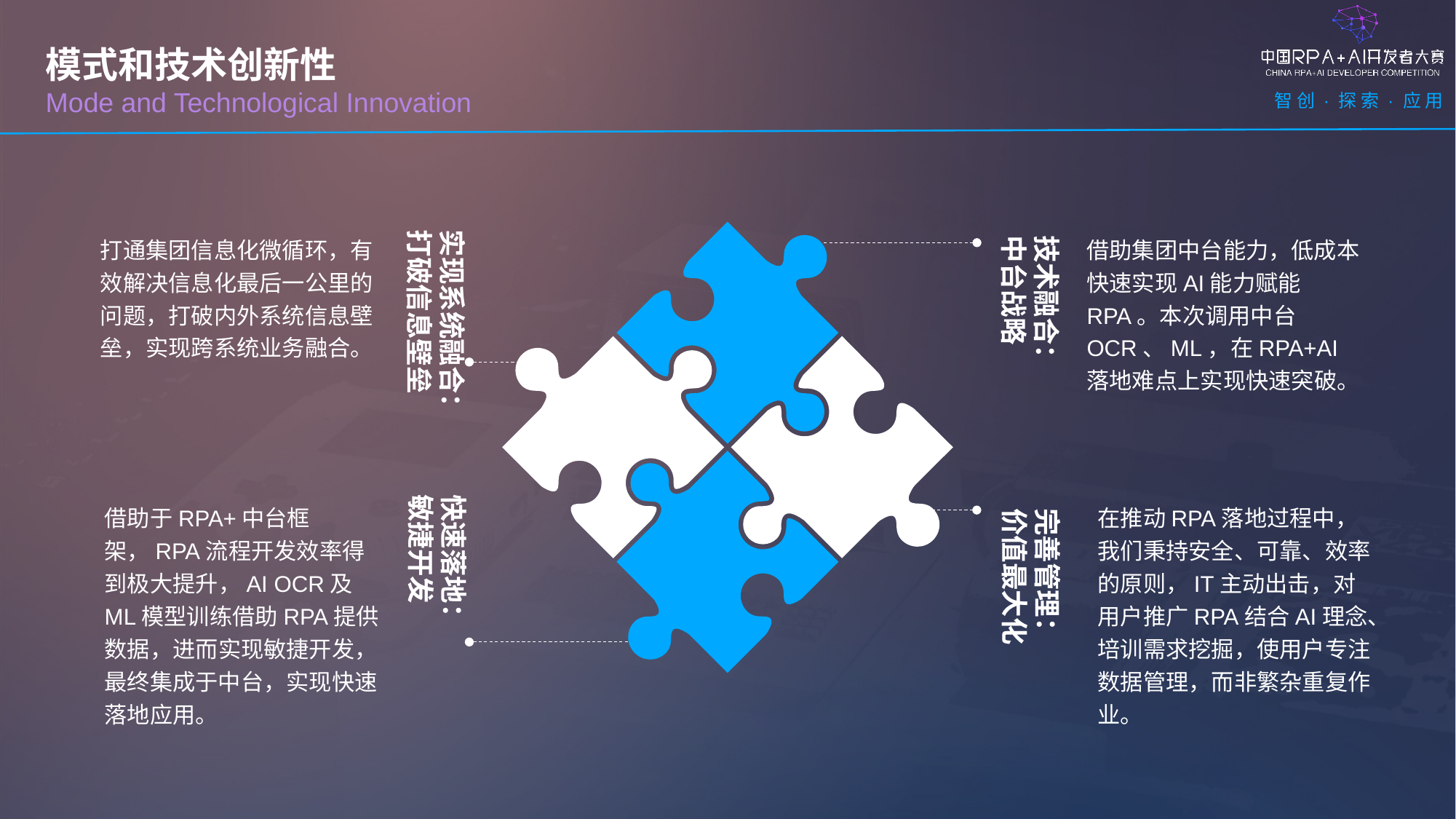

模式和技术创新性
Mode and Technological Innovation
实现系统融合：
打破信息壁垒
打通集团信息化微循环，有效解决信息化最后一公里的问题，打破内外系统信息壁垒，实现跨系统业务融合。
技术融合：中台战略
借助集团中台能力，低成本快速实现AI能力赋能RPA。本次调用中台OCR、ML，在RPA+AI落地难点上实现快速突破。

快速落地：
敏捷开发
借助于RPA+中台框架，RPA流程开发效率得到极大提升，AI OCR及ML模型训练借助RPA提供数据，进而实现敏捷开发，最终集成于中台，实现快速落地应用。
在推动RPA落地过程中，我们秉持安全、可靠、效率的原则，IT主动出击，对用户推广RPA结合AI理念、培训需求挖掘，使用户专注数据管理，而非繁杂重复作业。
完善管理：
价值最大化